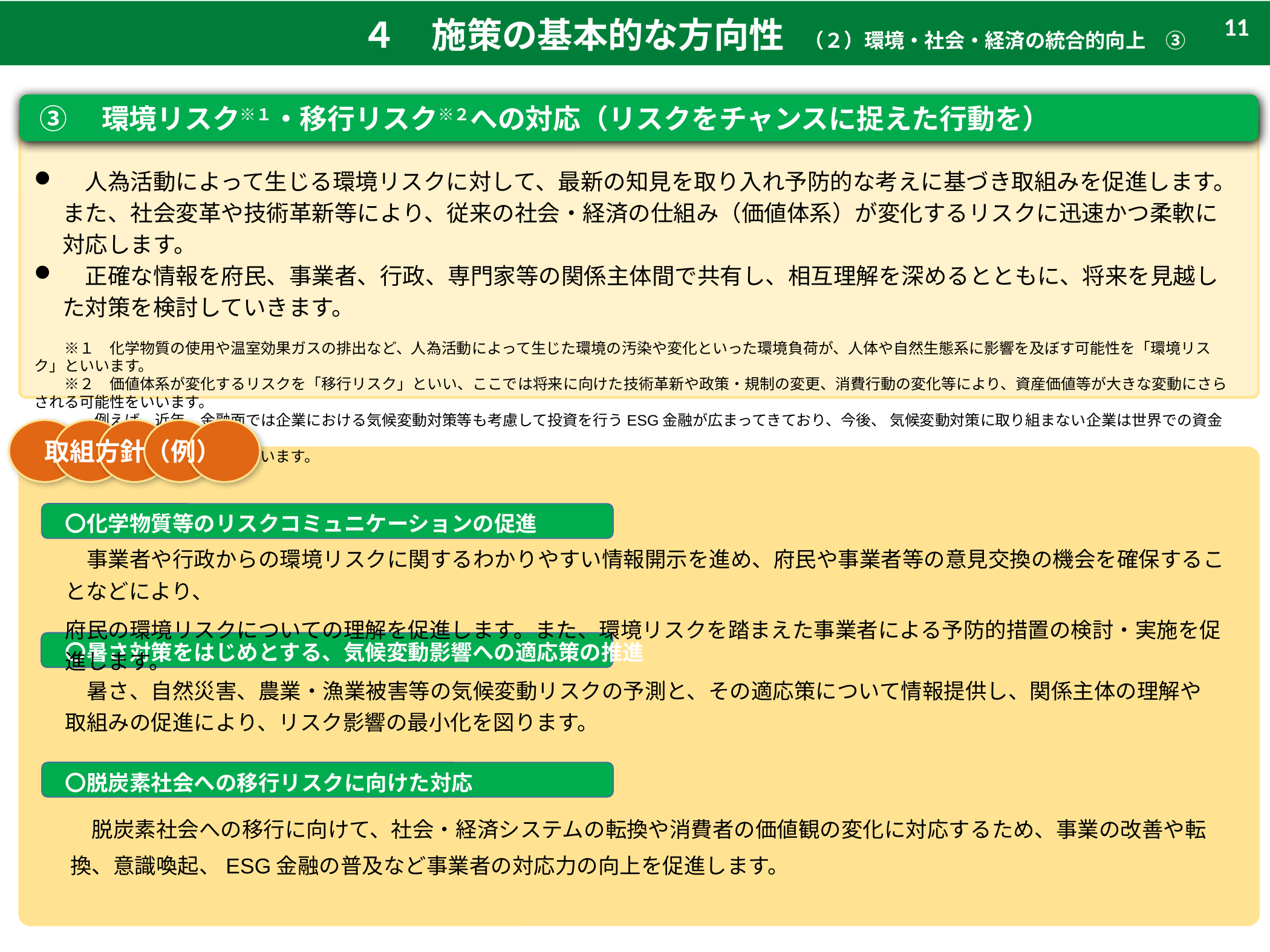

４　施策の基本的な方向性　（２）環境・社会・経済の統合的向上　③
11
③　環境リスク※１・移行リスク※２への対応（リスクをチャンスに捉えた行動を）

　人為活動によって生じる環境リスクに対して、最新の知見を取り入れ予防的な考えに基づき取組みを促進します。また、社会変革や技術革新等により、従来の社会・経済の仕組み（価値体系）が変化するリスクに迅速かつ柔軟に対応します。
　正確な情報を府民、事業者、行政、専門家等の関係主体間で共有し、相互理解を深めるとともに、将来を見越した対策を検討していきます。

　　※１　化学物質の使用や温室効果ガスの排出など、人為活動によって生じた環境の汚染や変化といった環境負荷が、人体や自然生態系に影響を及ぼす可能性を「環境リスク」といいます。
　　※２　価値体系が変化するリスクを「移行リスク」といい、ここでは将来に向けた技術革新や政策・規制の変更、消費行動の変化等により、資産価値等が大きな変動にさらされる可能性をいいます。
　　　　例えば、近年、金融面では企業における気候変動対策等も考慮して投資を行うESG金融が広まってきており、今後、 気候変動対策に取り組まない企業は世界での資金調達が徐々に困難に
　　　　なるおそれが指摘されています。

取組方針（例）

〇化学物質等のリスクコミュニケーションの促進

〇暑さ対策をはじめとする、気候変動影響への適応策の推進
　暑さ、自然災害、農業・漁業被害等の気候変動リスクの予測と、その適応策について情報提供し、関係主体の理解や取組みの促進により、リスク影響の最小化を図ります。

〇脱炭素社会への移行リスクに向けた対応

　事業者や行政からの環境リスクに関するわかりやすい情報開示を進め、府民や事業者等の意見交換の機会を確保することなどにより、
府民の環境リスクについての理解を促進します。また、環境リスクを踏まえた事業者による予防的措置の検討・実施を促進します。

　脱炭素社会への移行に向けて、社会・経済システムの転換や消費者の価値観の変化に対応するため、事業の改善や転換、意識喚起、ESG金融の普及など事業者の対応力の向上を促進します。